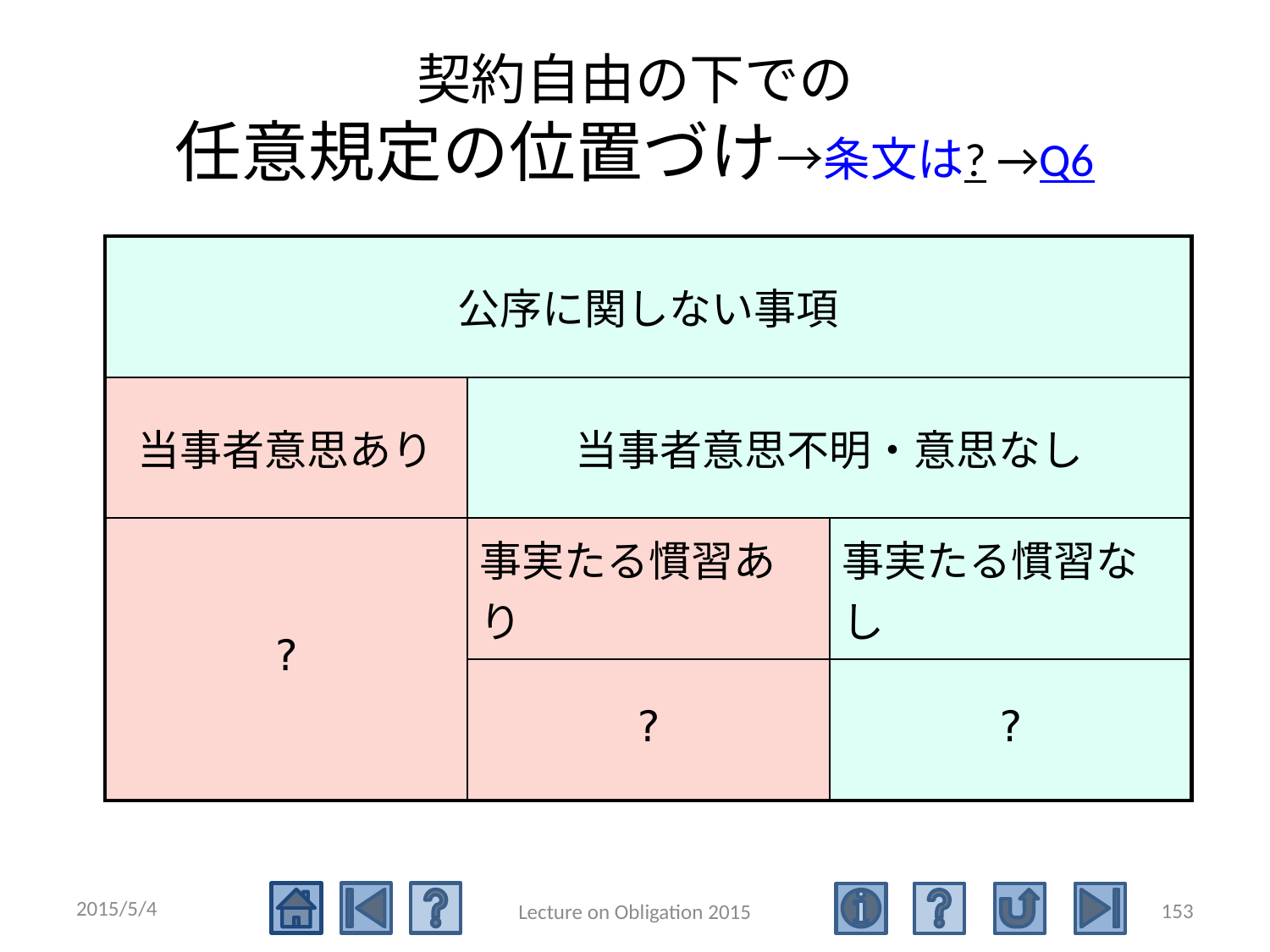

# 契約自由の下での 任意規定の位置づけ→条文は? →Q6
| 公序に関しない事項 |  |  |
| --- | --- | --- |
| 当事者意思あり | 当事者意思不明・意思なし |  |
| ? | 事実たる慣習あり | 事実たる慣習なし |
|  | ? | ? |
2015/5/4
153
Lecture on Obligation 2015